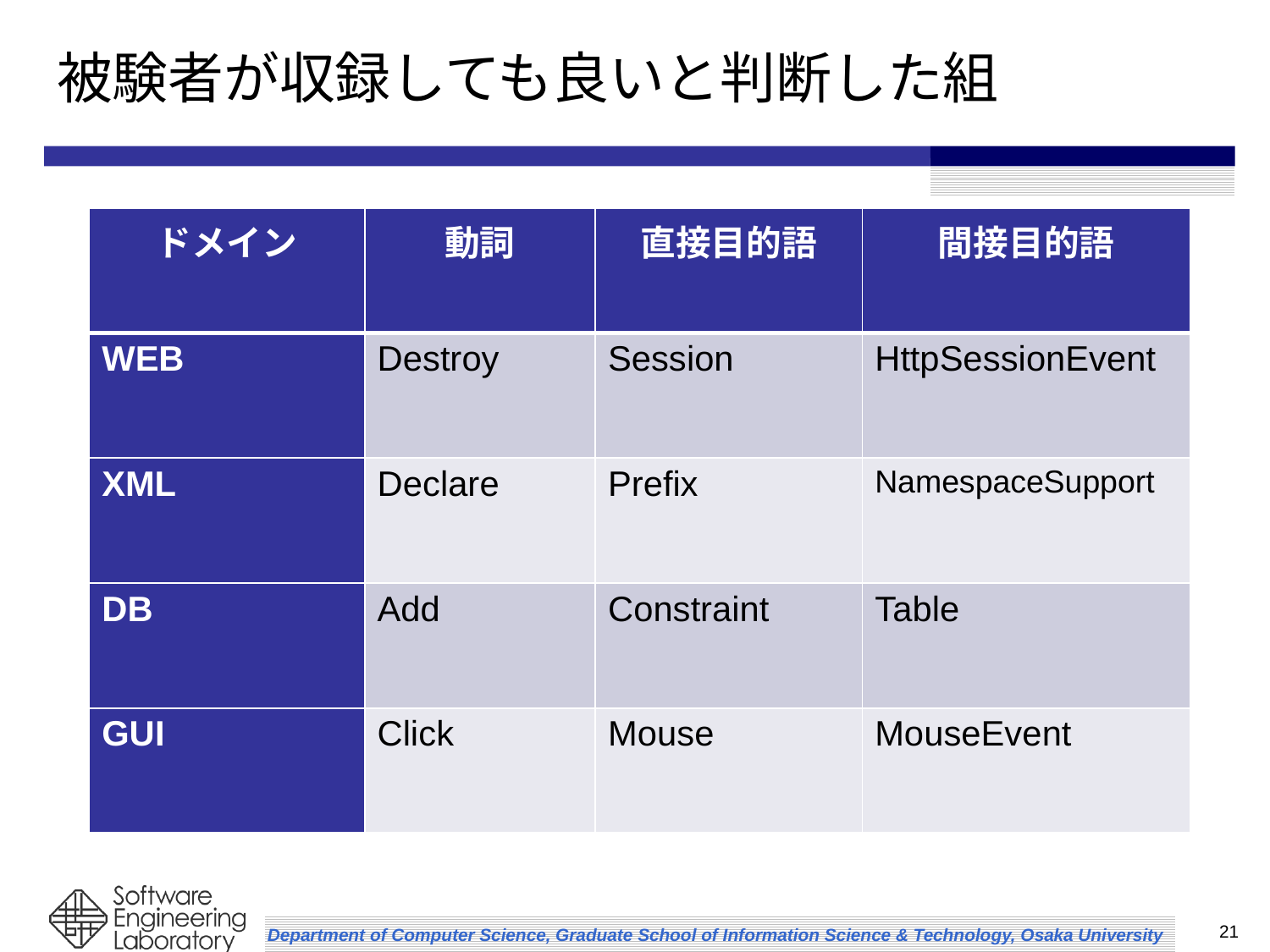

# 被験者が収録しても良いと判断した組
| ドメイン | 動詞 | 直接目的語 | 間接目的語 |
| --- | --- | --- | --- |
| WEB | Destroy | Session | HttpSessionEvent |
| XML | Declare | Prefix | NamespaceSupport |
| DB | Add | Constraint | Table |
| GUI | Click | Mouse | MouseEvent |
21